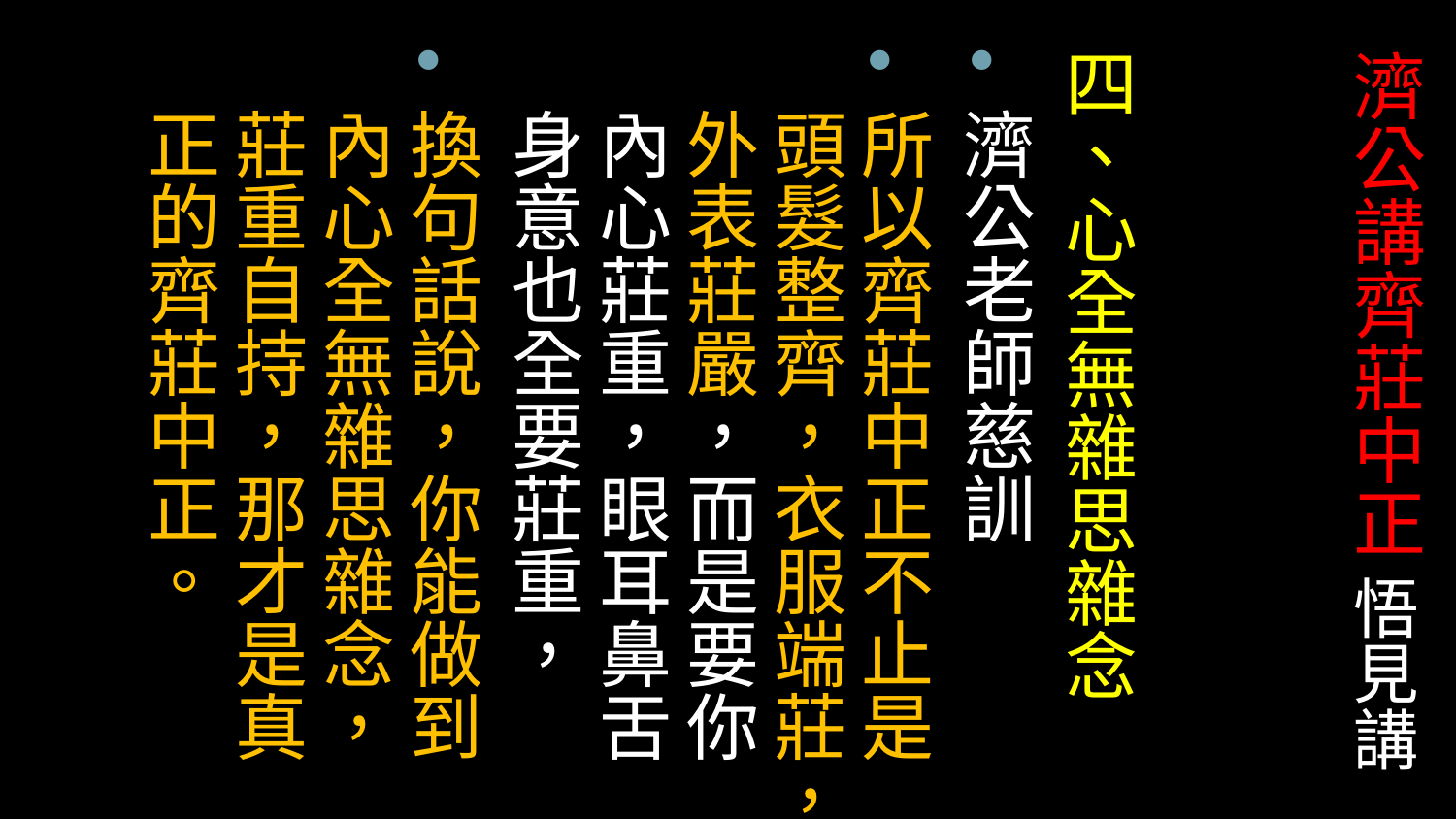

四、心全無雜思雜念
濟公老師慈訓
所以齊莊中正不止是頭髮整齊，衣服端莊，外表莊嚴，而是要你內心莊重，眼耳鼻舌身意也全要莊重，
換句話說，你能做到內心全無雜思雜念，莊重自持，那才是真正的齊莊中正。

# 濟公講齊莊中正 悟見講